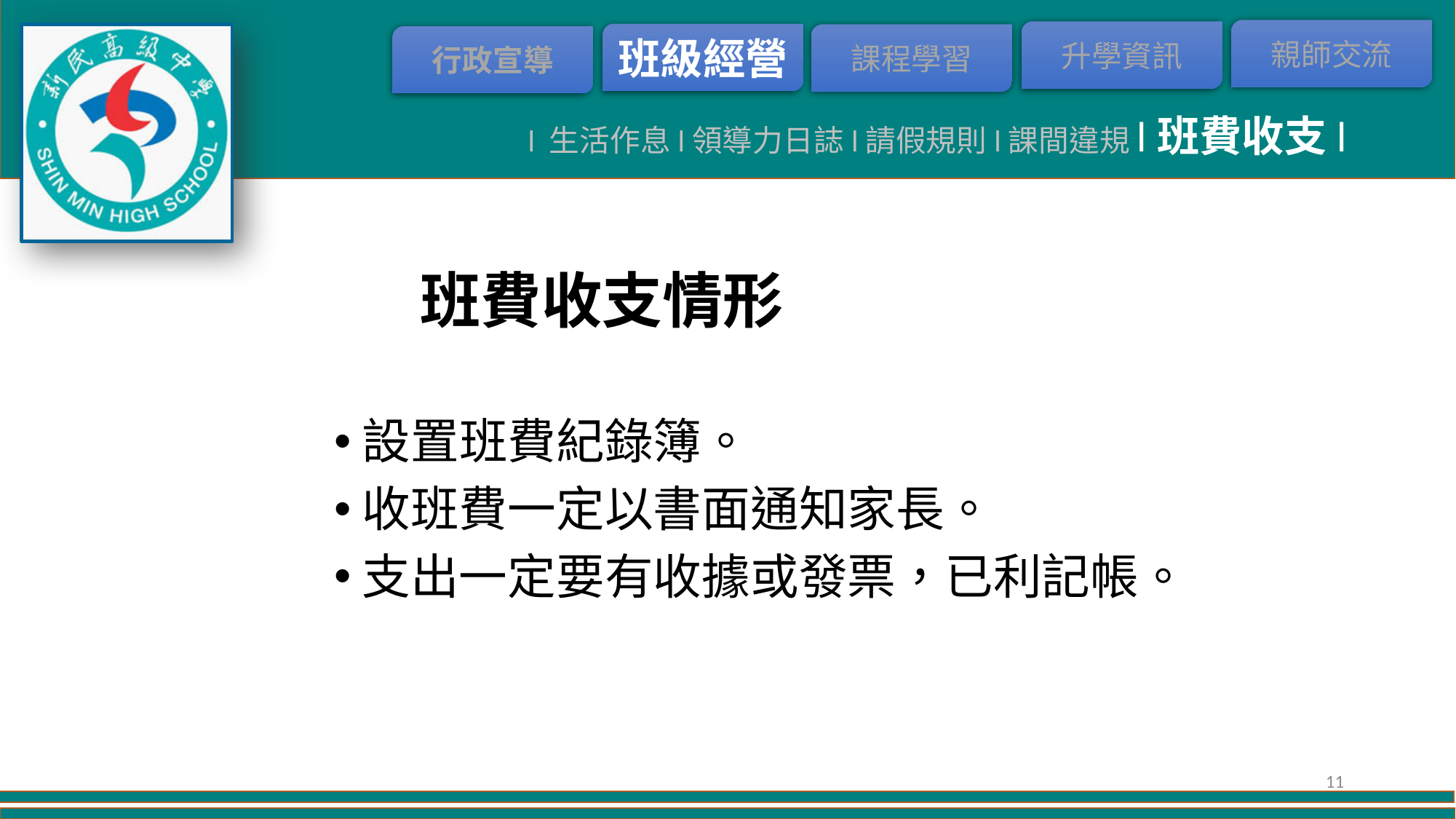

l 生活作息l領導力日誌l請假規則l課間違規l班費收支l
班費收支情形

設置班費紀錄簿。
收班費一定以書面通知家長。
支出一定要有收據或發票，已利記帳。
11